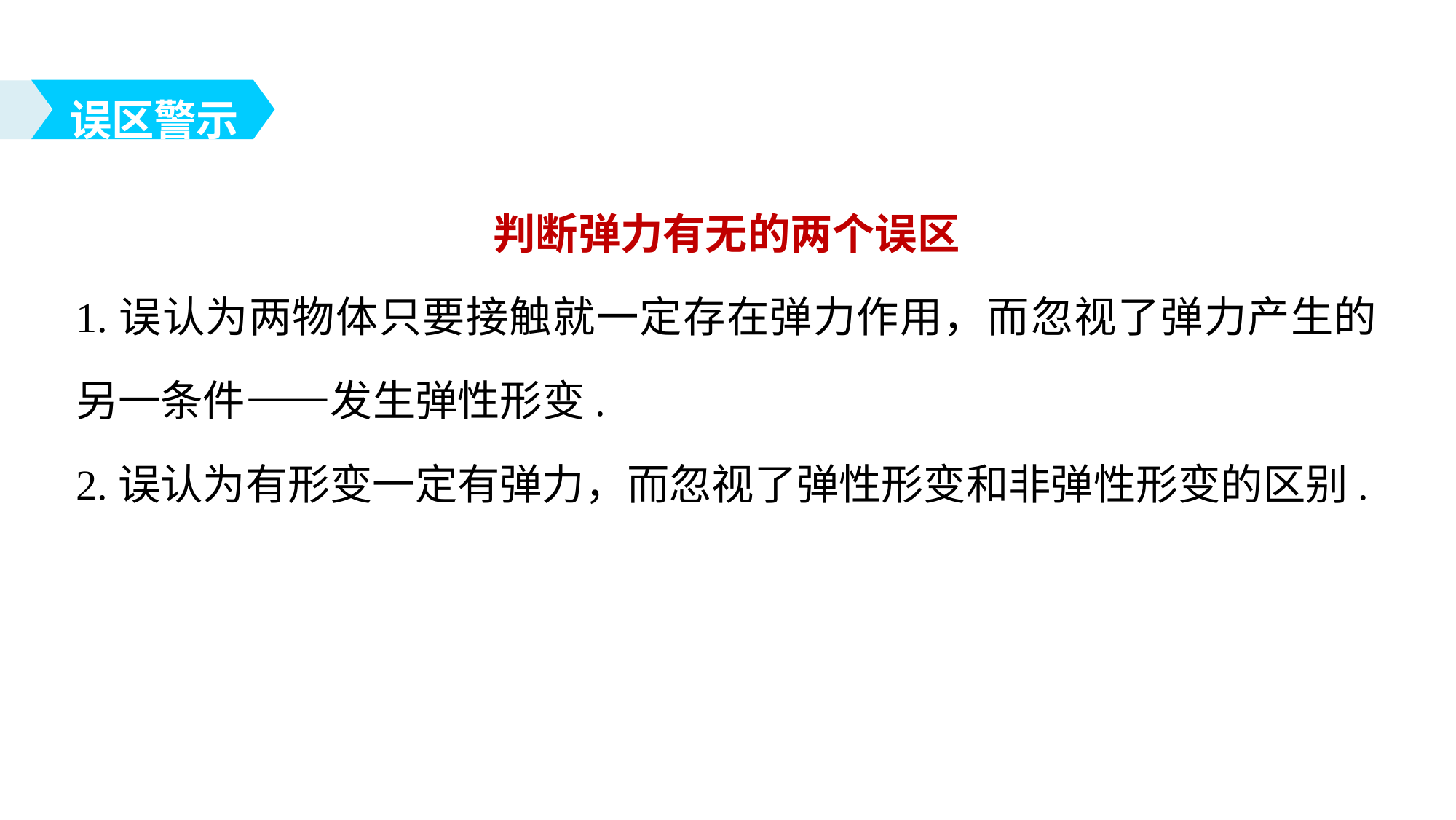

误区警示

判断弹力有无的两个误区
1.误认为两物体只要接触就一定存在弹力作用，而忽视了弹力产生的另一条件——发生弹性形变.
2.误认为有形变一定有弹力，而忽视了弹性形变和非弹性形变的区别.